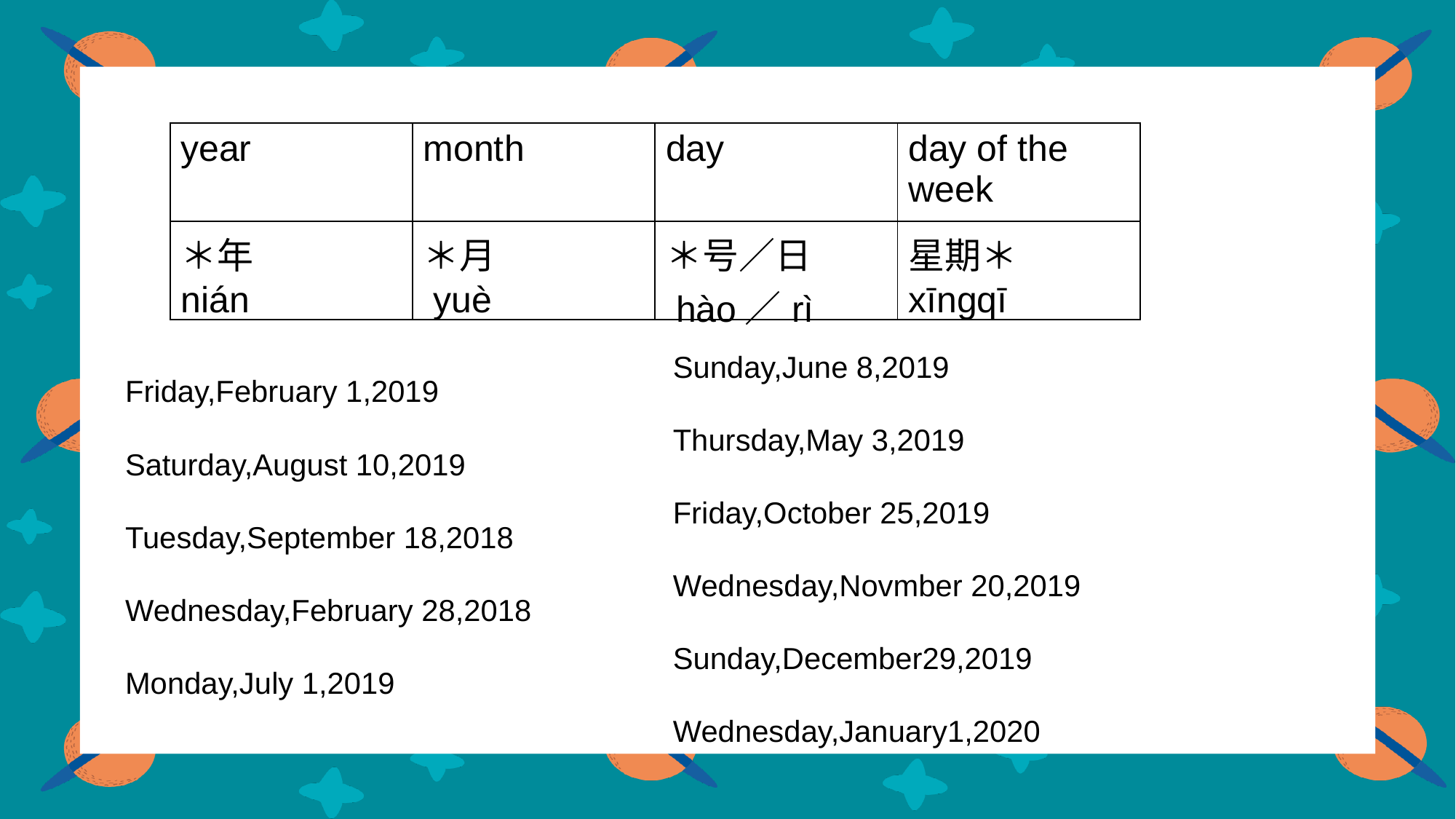

| year | month | day | day of the week |
| --- | --- | --- | --- |
| ＊年 nián | ＊月 yuè | ＊号／日 hào／rì | 星期＊ xīngqī |
Sunday,June 8,2019

Thursday,May 3,2019

Friday,October 25,2019

Wednesday,Novmber 20,2019

Sunday,December29,2019

Wednesday,January1,2020

Friday,February 1,2019

Saturday,August 10,2019

Tuesday,September 18,2018

Wednesday,February 28,2018

Monday,July 1,2019